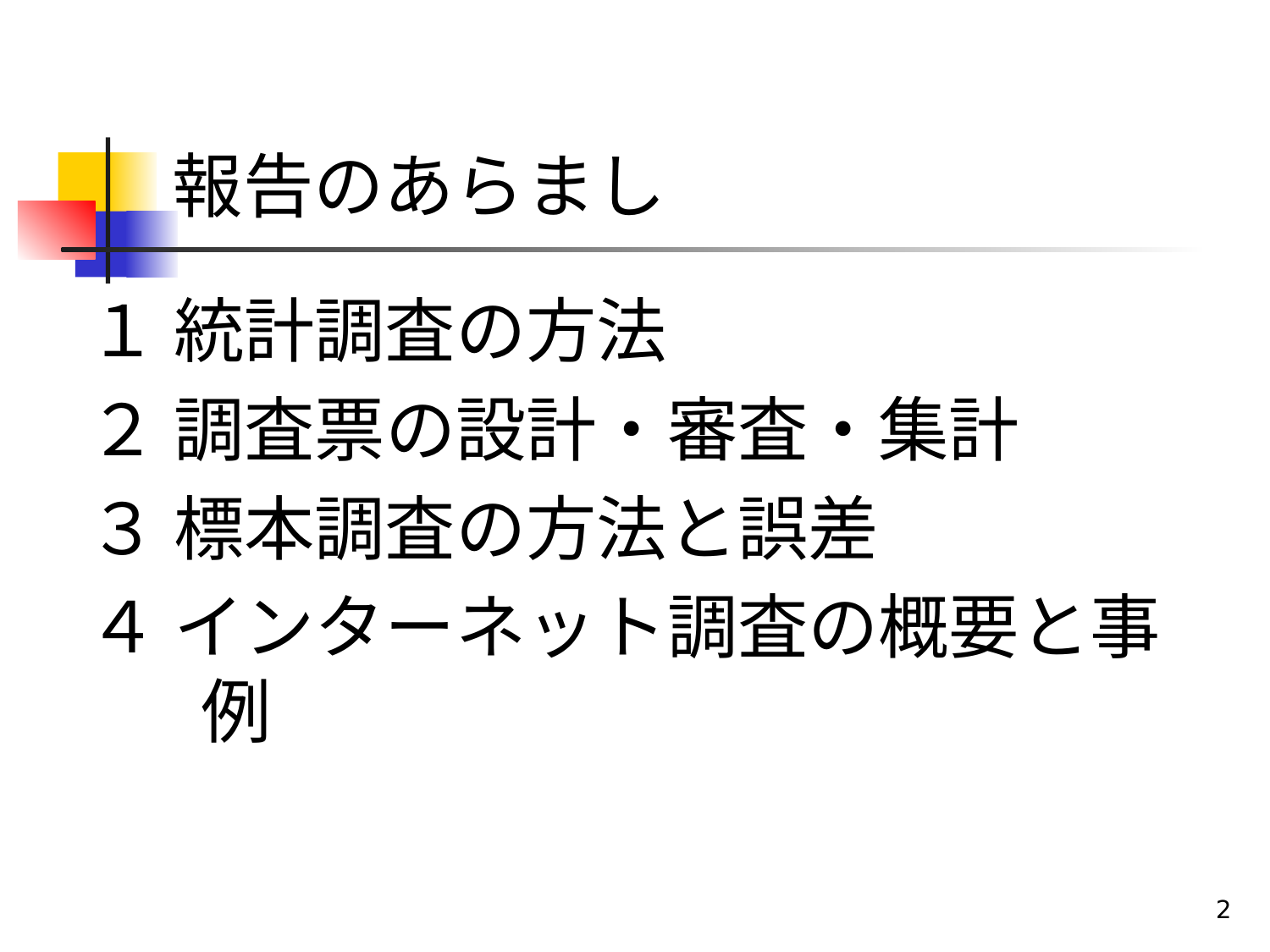

# 報告のあらまし
１ 統計調査の方法
２ 調査票の設計・審査・集計
３ 標本調査の方法と誤差
４ インターネット調査の概要と事例

2